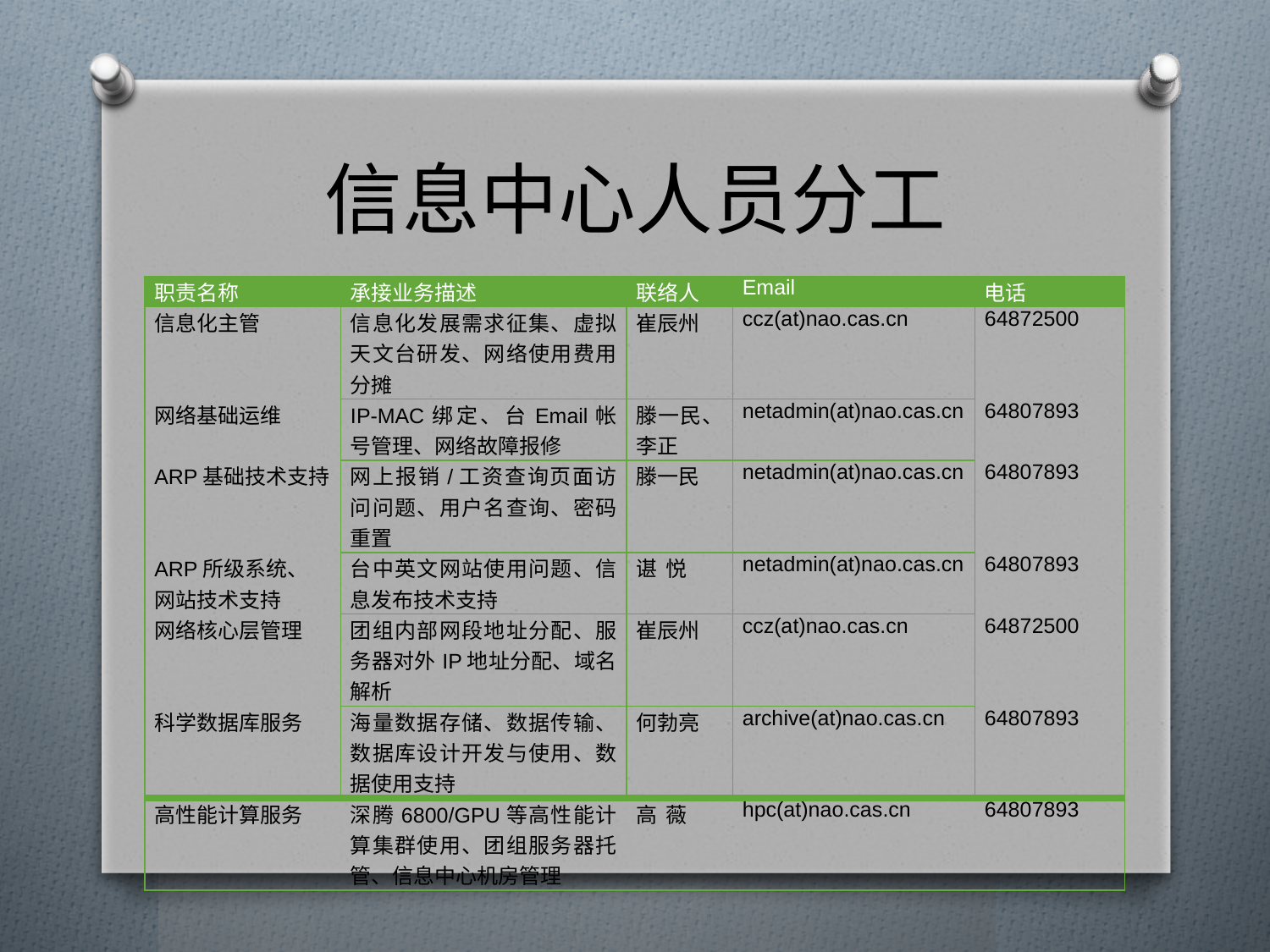

# 信息中心人员分工
| 职责名称 | 承接业务描述 | 联络人 | Email | 电话 |
| --- | --- | --- | --- | --- |
| 信息化主管 | 信息化发展需求征集、虚拟天文台研发、网络使用费用分摊 | 崔辰州 | ccz(at)nao.cas.cn | 64872500 |
| 网络基础运维 | IP-MAC绑定、台Email帐号管理、网络故障报修 | 滕一民、李正 | netadmin(at)nao.cas.cn | 64807893 |
| ARP基础技术支持 | 网上报销/工资查询页面访问问题、用户名查询、密码重置 | 滕一民 | netadmin(at)nao.cas.cn | 64807893 |
| ARP所级系统、 网站技术支持 | 台中英文网站使用问题、信息发布技术支持 | 谌 悦 | netadmin(at)nao.cas.cn | 64807893 |
| 网络核心层管理 | 团组内部网段地址分配、服务器对外IP地址分配、域名解析 | 崔辰州 | ccz(at)nao.cas.cn | 64872500 |
| 科学数据库服务 | 海量数据存储、数据传输、数据库设计开发与使用、数据使用支持 | 何勃亮 | archive(at)nao.cas.cn | 64807893 |
| 高性能计算服务 | 深腾6800/GPU等高性能计算集群使用、团组服务器托管、信息中心机房管理 | 高 薇 | hpc(at)nao.cas.cn | 64807893 |